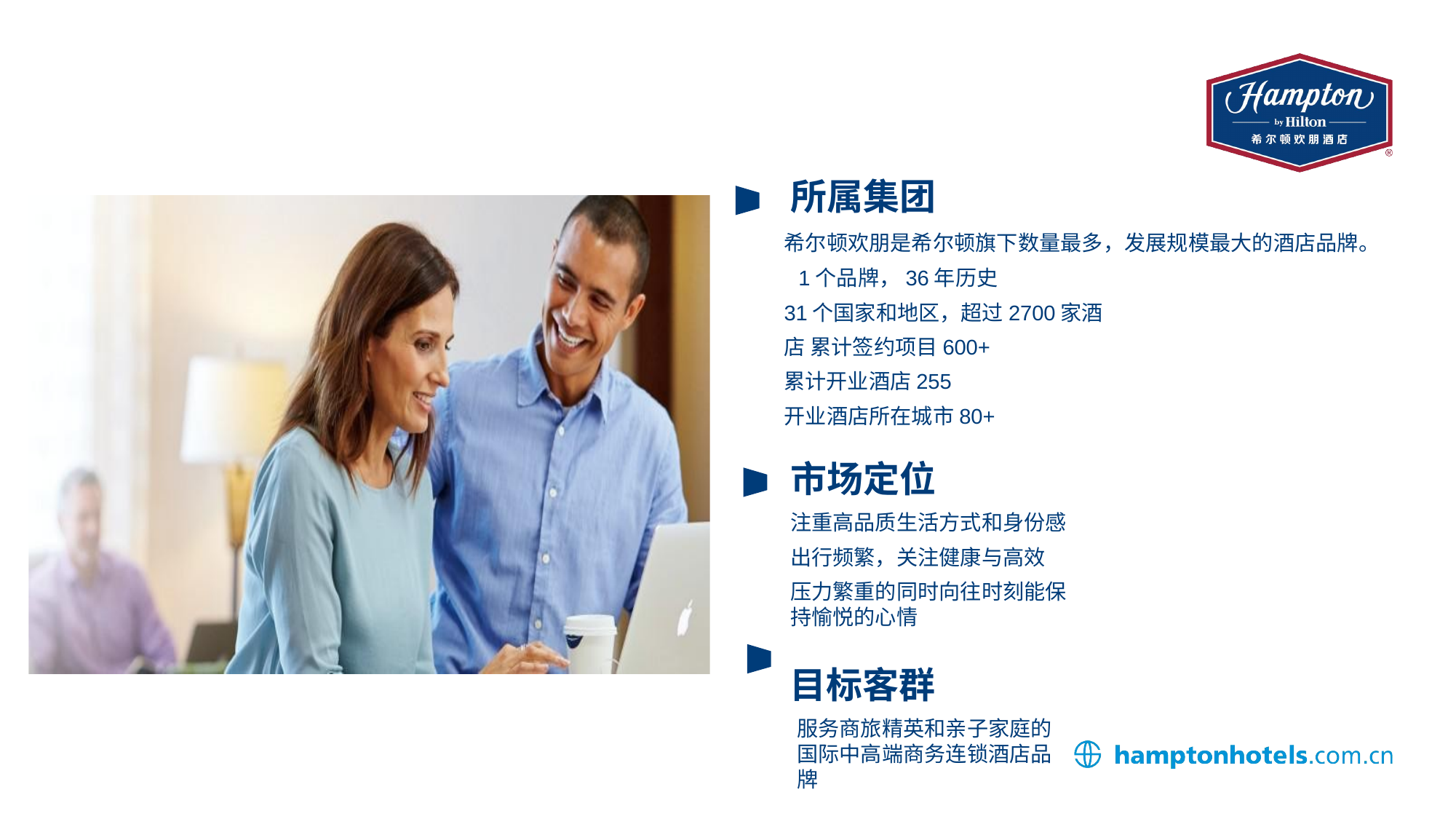

# 所属集团

希尔顿欢朋是希尔顿旗下数量最多，发展规模最大的酒店品牌。  1个品牌，36年历史
31个国家和地区，超过2700家酒店 累计签约项目600+
累计开业酒店255
开业酒店所在城市80+

市场定位
注重高品质生活方式和身份感 出行频繁，关注健康与高效
压力繁重的同时向往时刻能保持愉悦的心情

目标客群
服务商旅精英和亲子家庭的国际中高端商务连锁酒店品牌